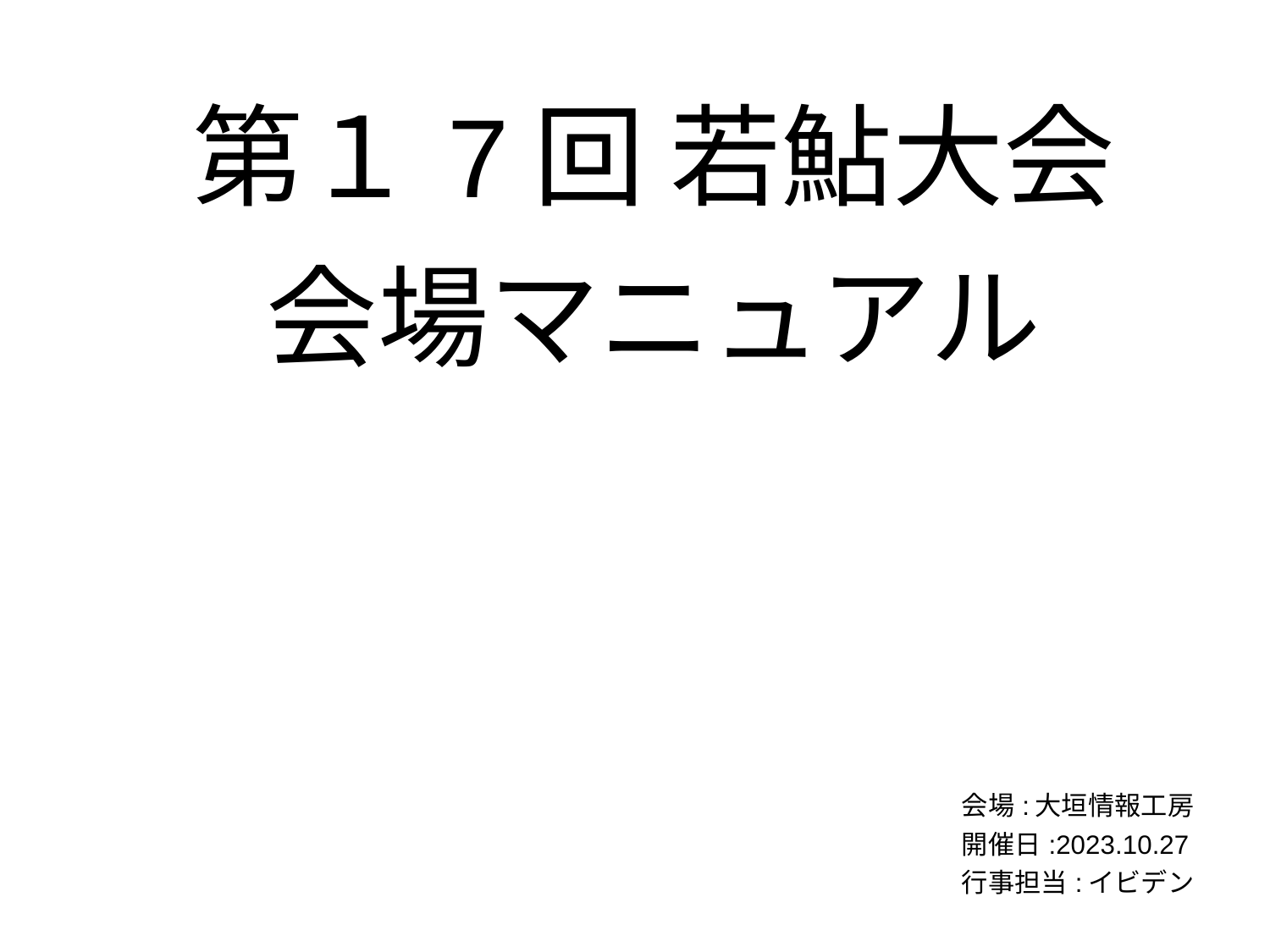

| 第１7回 若鮎大会 会場マニュアル |
| --- |
| 会場:大垣情報工房 開催日:2023.10.27 行事担当:イビデン |
| --- |